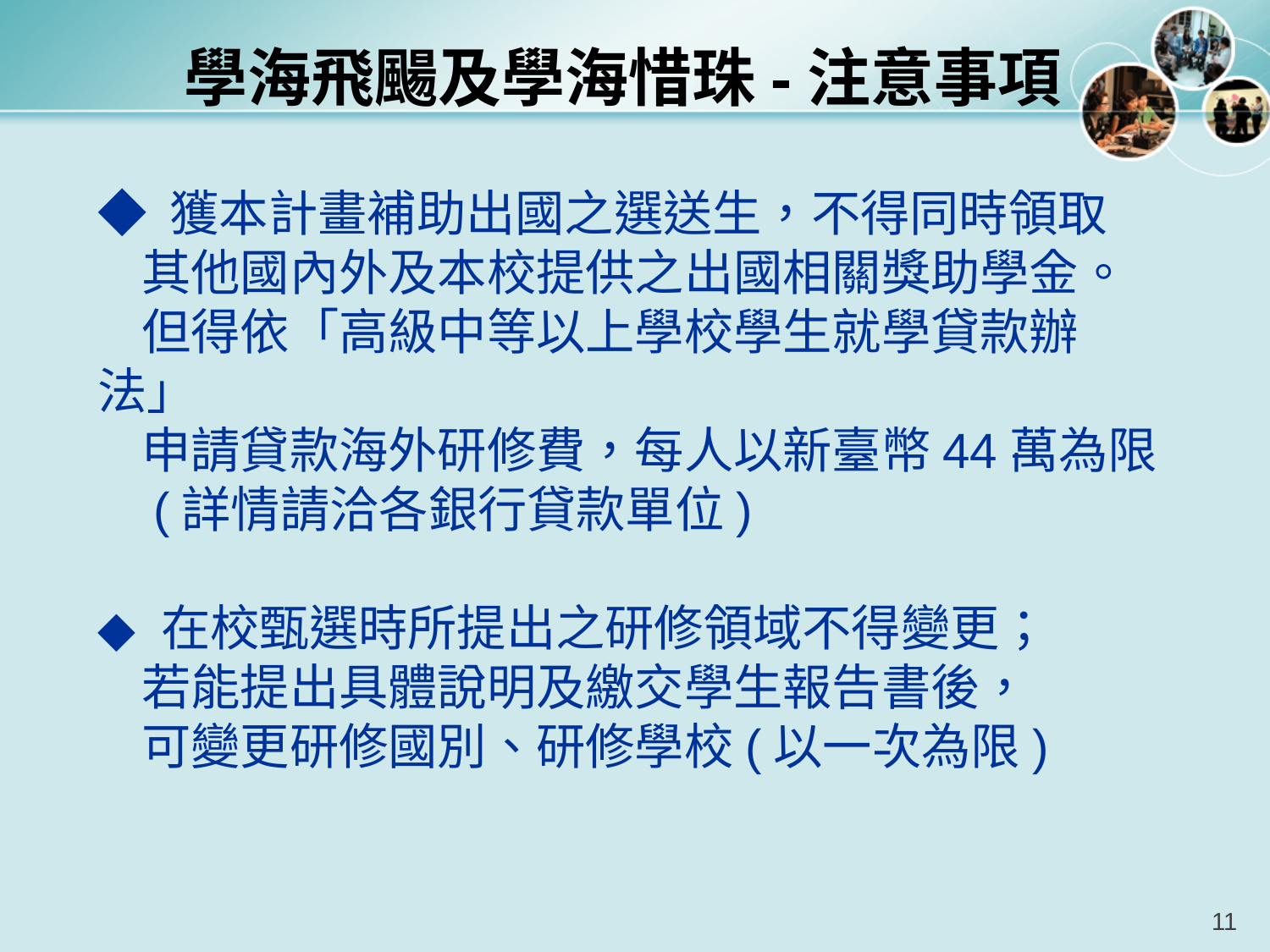

學海飛颺及學海惜珠-注意事項
# ◆ 獲本計畫補助出國之選送生，不得同時領取 其他國內外及本校提供之出國相關獎助學金。 但得依「高級中等以上學校學生就學貸款辦法」 申請貸款海外研修費，每人以新臺幣44萬為限 (詳情請洽各銀行貸款單位) ◆ 在校甄選時所提出之研修領域不得變更； 若能提出具體說明及繳交學生報告書後， 可變更研修國別、研修學校(以一次為限)
11